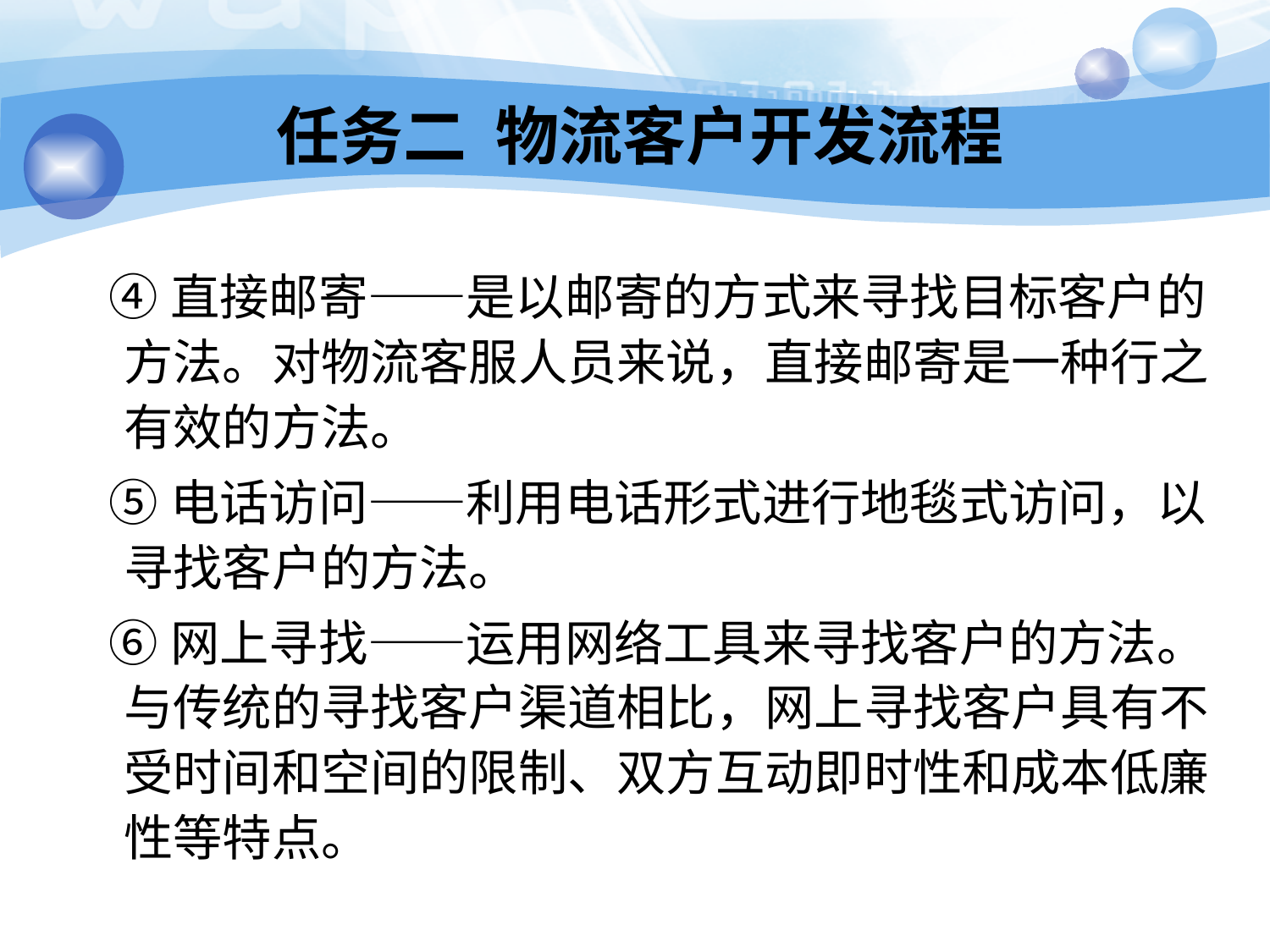

# 任务二  物流客户开发流程
   ④直接邮寄——是以邮寄的方式来寻找目标客户的方法。对物流客服人员来说，直接邮寄是一种行之有效的方法。
   ⑤电话访问——利用电话形式进行地毯式访问，以寻找客户的方法。
   ⑥网上寻找——运用网络工具来寻找客户的方法。与传统的寻找客户渠道相比，网上寻找客户具有不受时间和空间的限制、双方互动即时性和成本低廉性等特点。